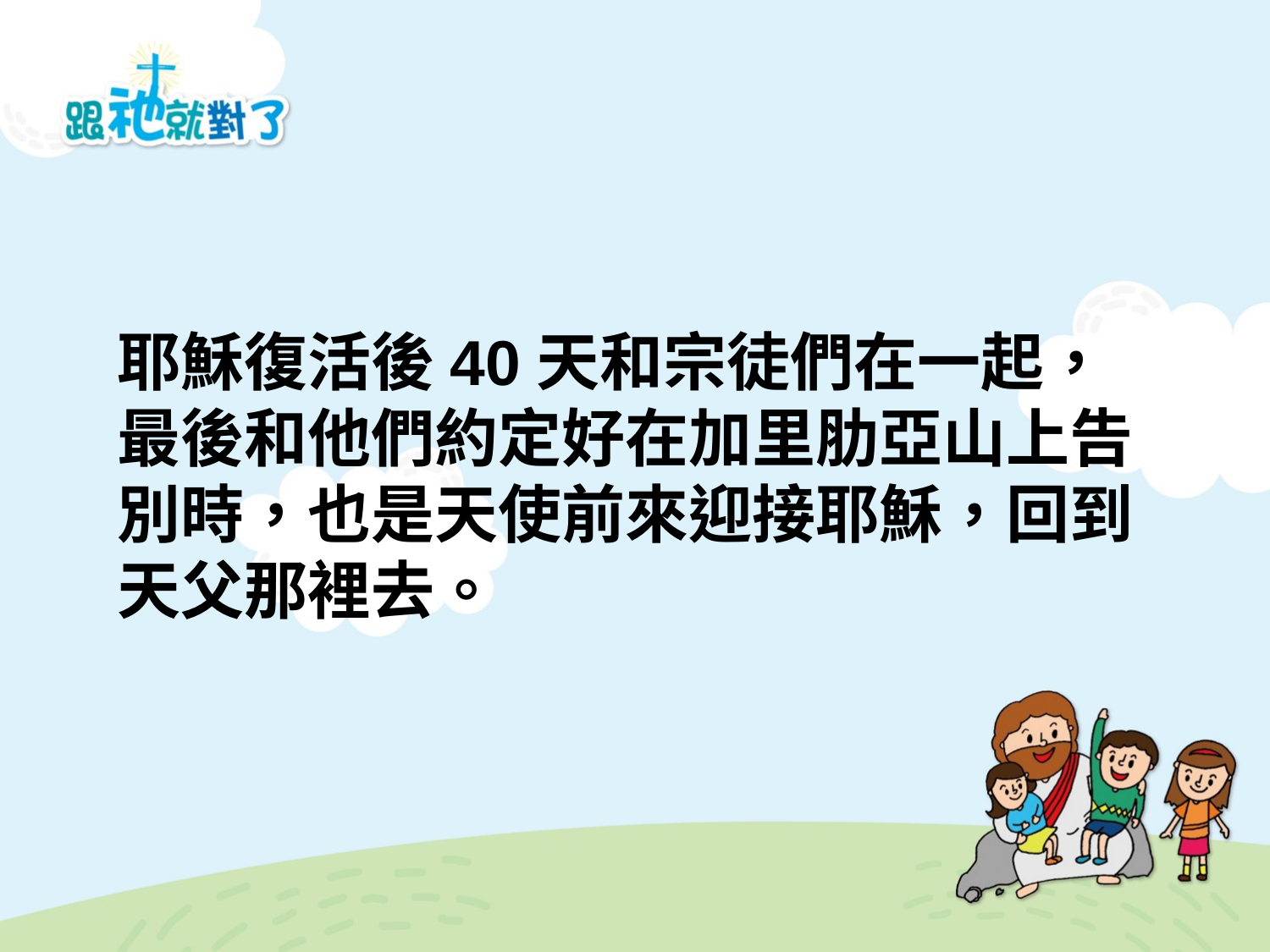

耶穌復活後40天和宗徒們在一起，最後和他們約定好在加里肋亞山上告別時，也是天使前來迎接耶穌，回到天父那裡去。